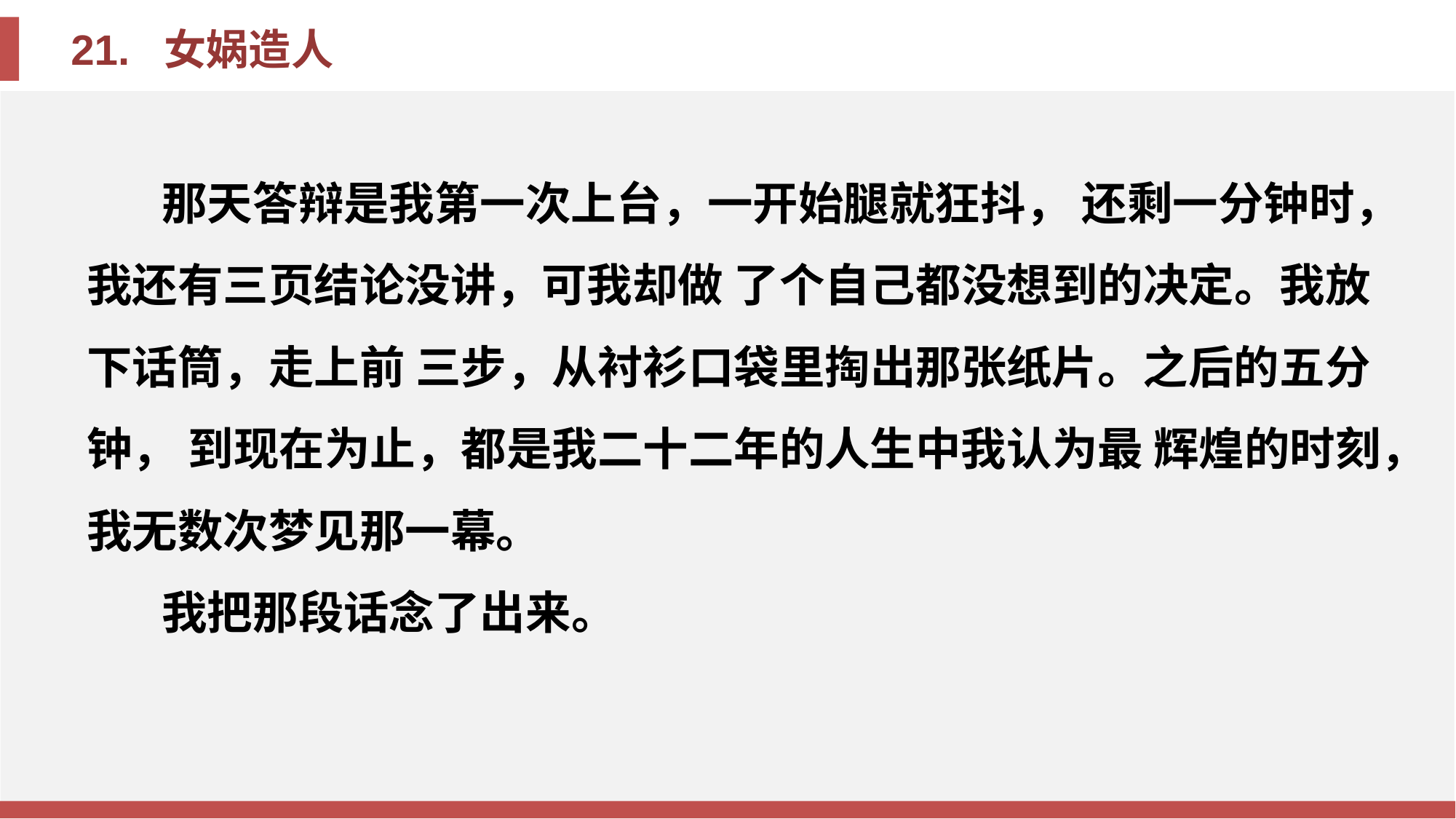

那天答辩是我第一次上台，一开始腿就狂抖， 还剩一分钟时，我还有三页结论没讲，可我却做 了个自己都没想到的决定。我放下话筒，走上前 三步，从衬衫口袋里掏出那张纸片。之后的五分钟， 到现在为止，都是我二十二年的人生中我认为最 辉煌的时刻，我无数次梦见那一幕。
我把那段话念了出来。